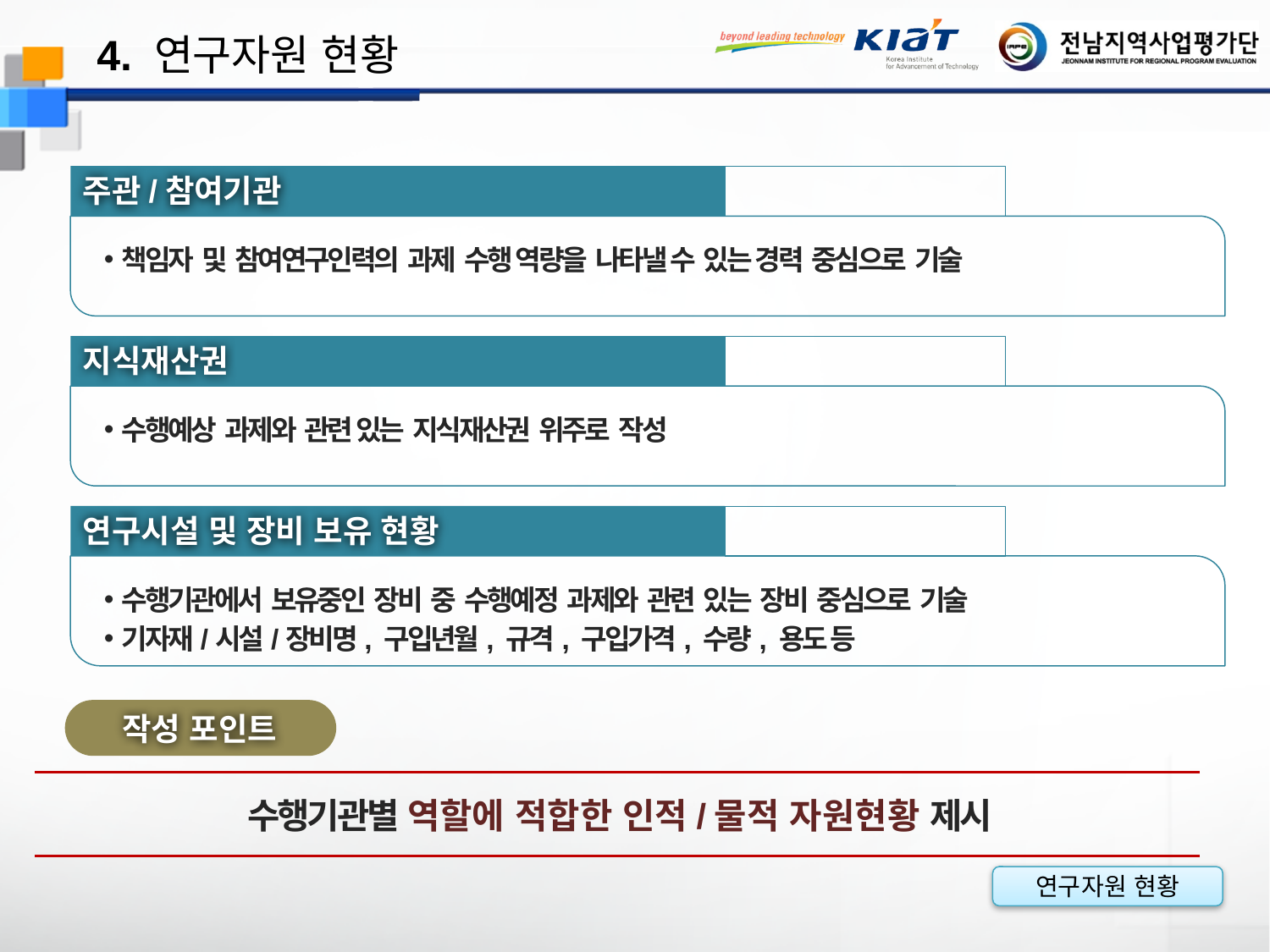

4. 연구자원 현황

주관/참여기관

책임자  및  참여연구인력의  과제  수행 역량을  나타낼 수  있는 경력  중심으로  기술

지식재산권

수행예상  과제와  관련 있는  지식재산권  위주로  작성

연구시설 및 장비 보유 현황

수행기관에서  보유중인  장비  중  수행예정  과제와  관련  있는  장비  중심으로  기술
기자재/시설/장비명, 구입년월, 규격, 구입가격, 수량, 용도 등

작성 포인트
수행기관별 역할에 적합한 인적/물적 자원현황 제시
연구자원 현황